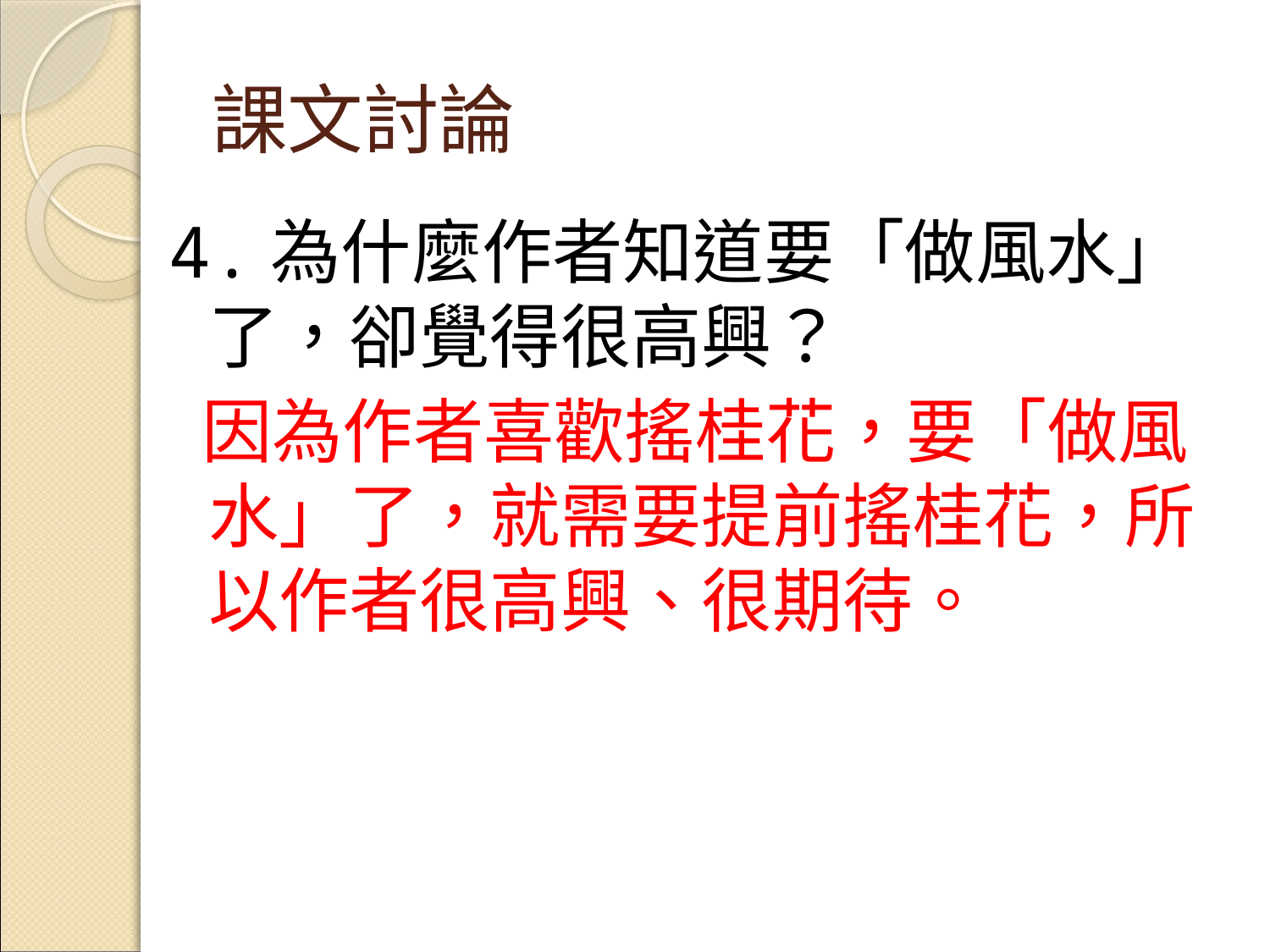

課文討論
4.為什麼作者知道要「做風水」了，卻覺得很高興？
 因為作者喜歡搖桂花，要「做風水」了，就需要提前搖桂花，所以作者很高興、很期待。